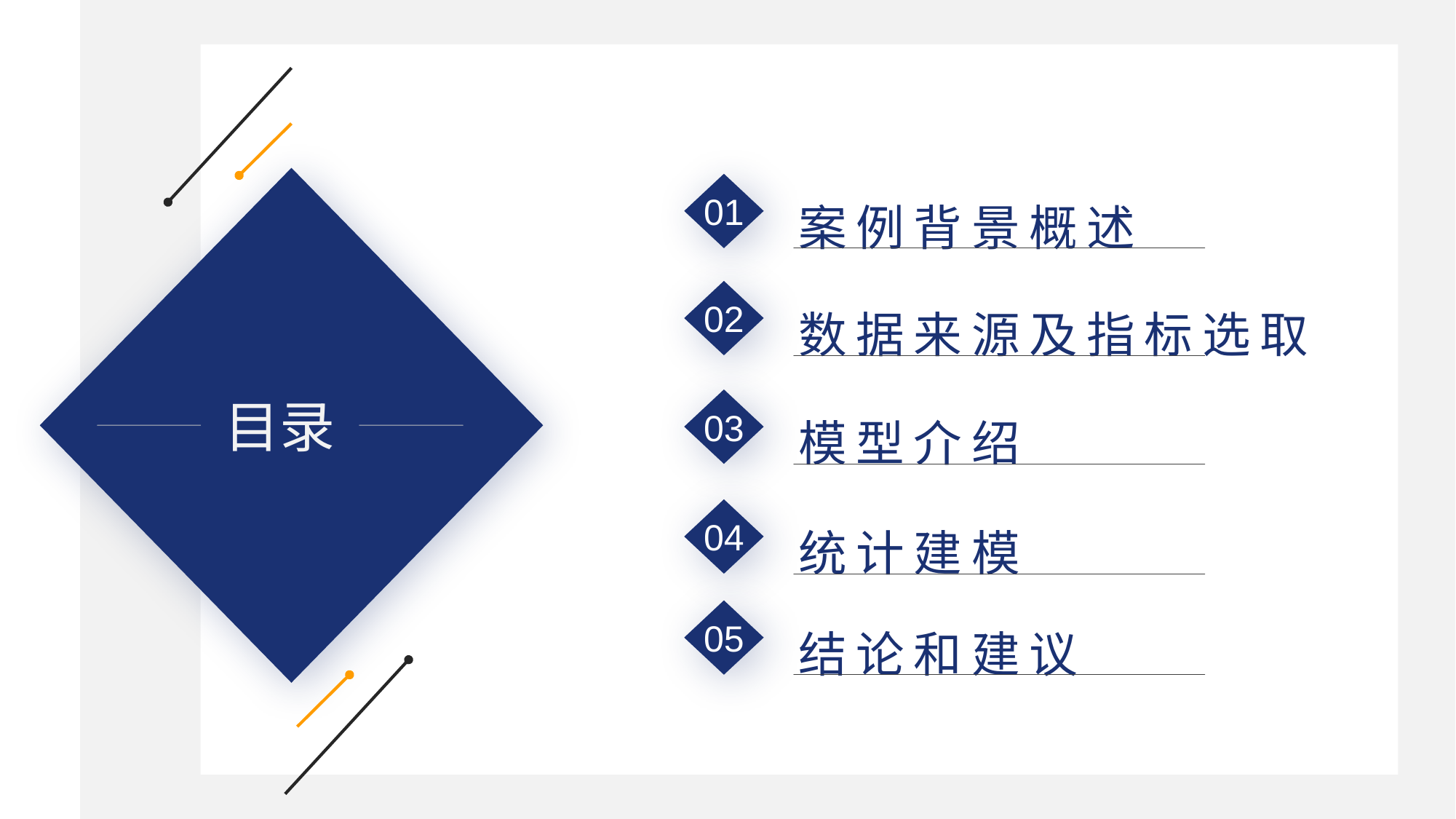

案例背景概述
01

CONTENTS
目录
数据来源及指标选取
02
模型介绍
03
统计建模
04
结论和建议
05